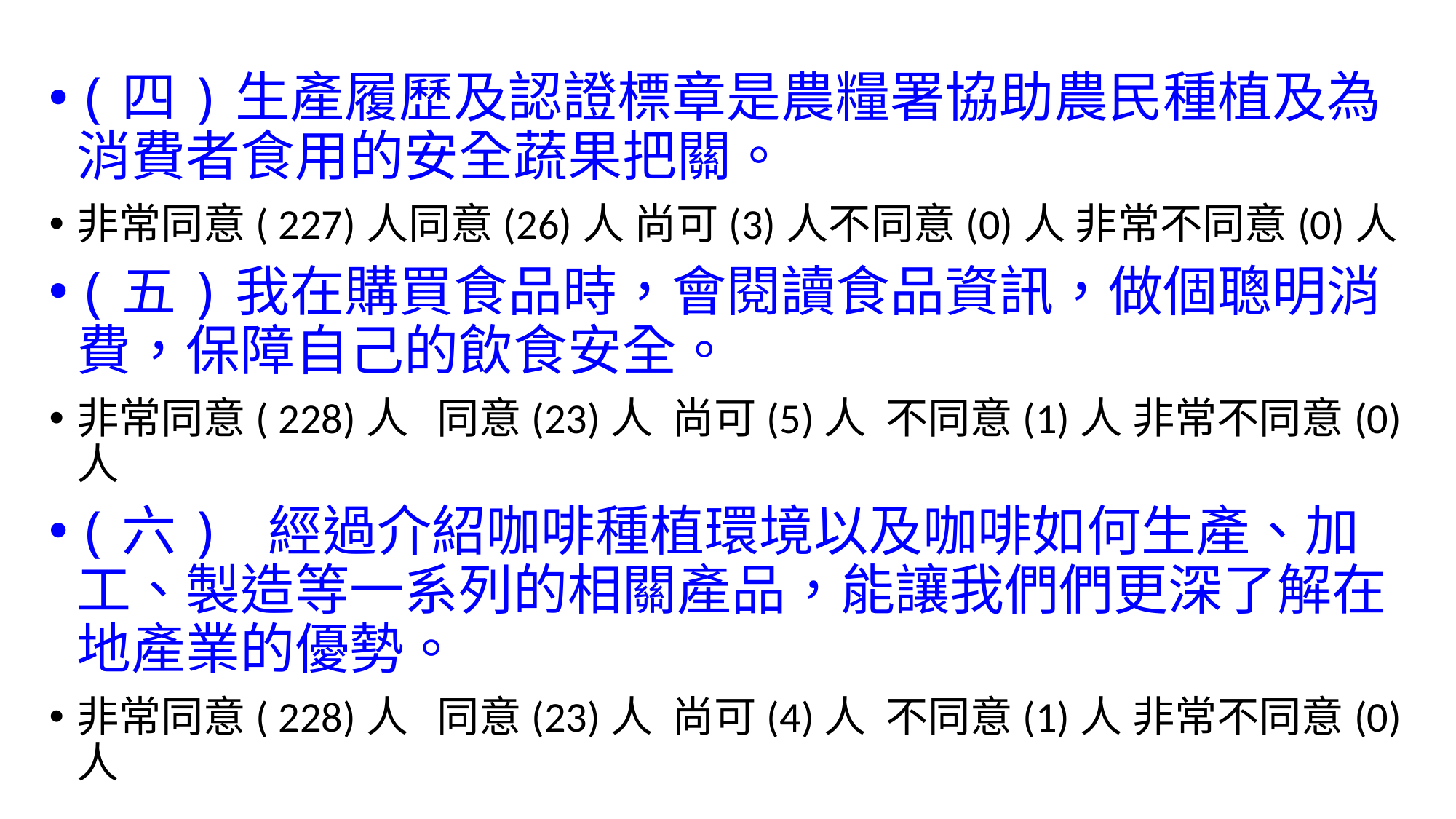

(四)生產履歷及認證標章是農糧署協助農民種植及為消費者食用的安全蔬果把關。
非常同意( 227)人同意(26)人 尚可(3)人不同意(0)人 非常不同意(0)人
(五)我在購買食品時，會閱讀食品資訊，做個聰明消費，保障自己的飲食安全。
非常同意( 228)人   同意(23)人  尚可(5)人  不同意(1)人 非常不同意(0)人
(六) 經過介紹咖啡種植環境以及咖啡如何生產、加工、製造等一系列的相關產品，能讓我們們更深了解在地產業的優勢。
非常同意( 228)人   同意(23)人  尚可(4)人  不同意(1)人 非常不同意(0)人